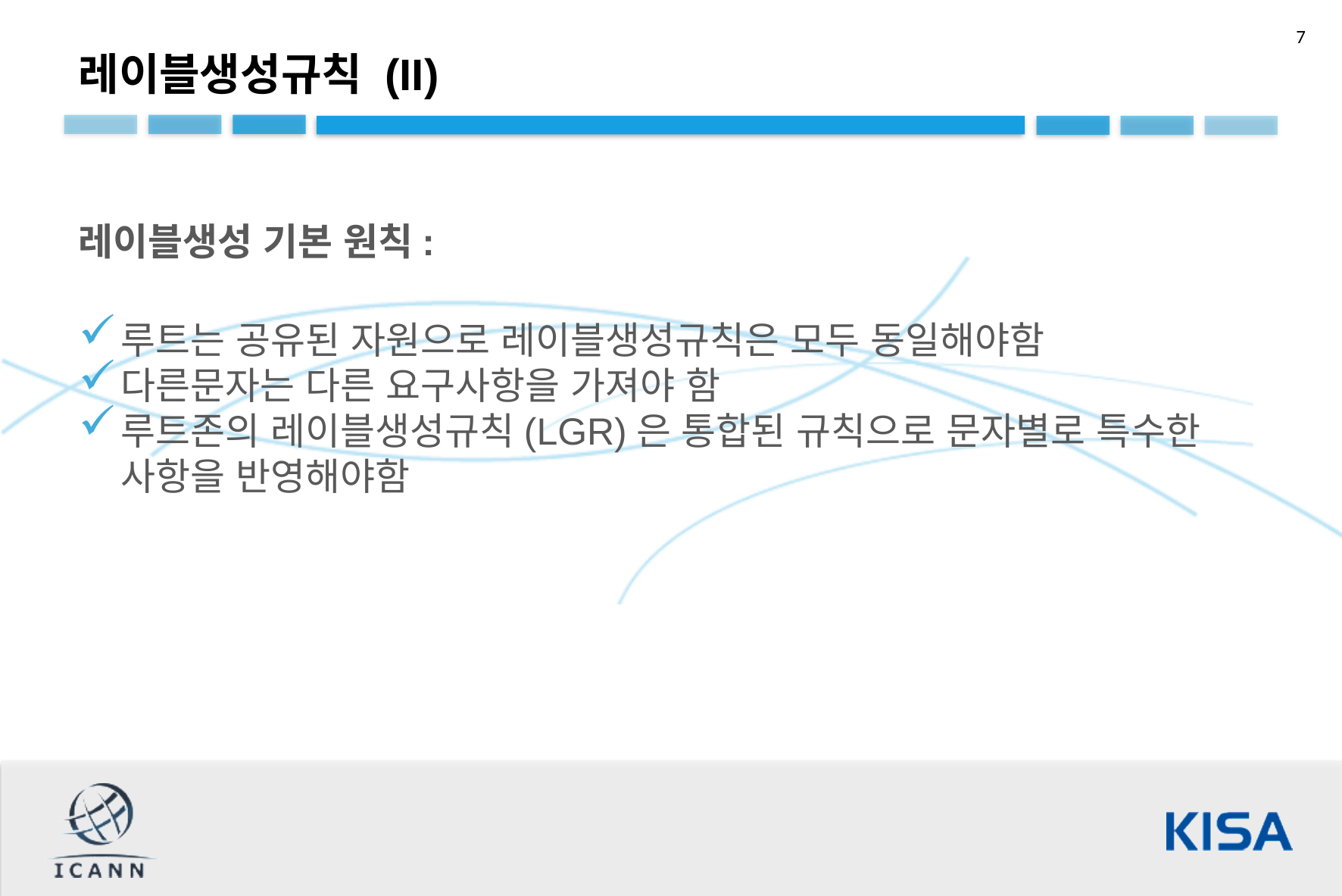

레이블생성규칙 (II)

레이블생성 기본 원칙:

루트는 공유된 자원으로 레이블생성규칙은 모두 동일해야함
다른문자는 다른 요구사항을 가져야 함
루트존의 레이블생성규칙(LGR)은 통합된 규칙으로 문자별로 특수한 사항을 반영해야함